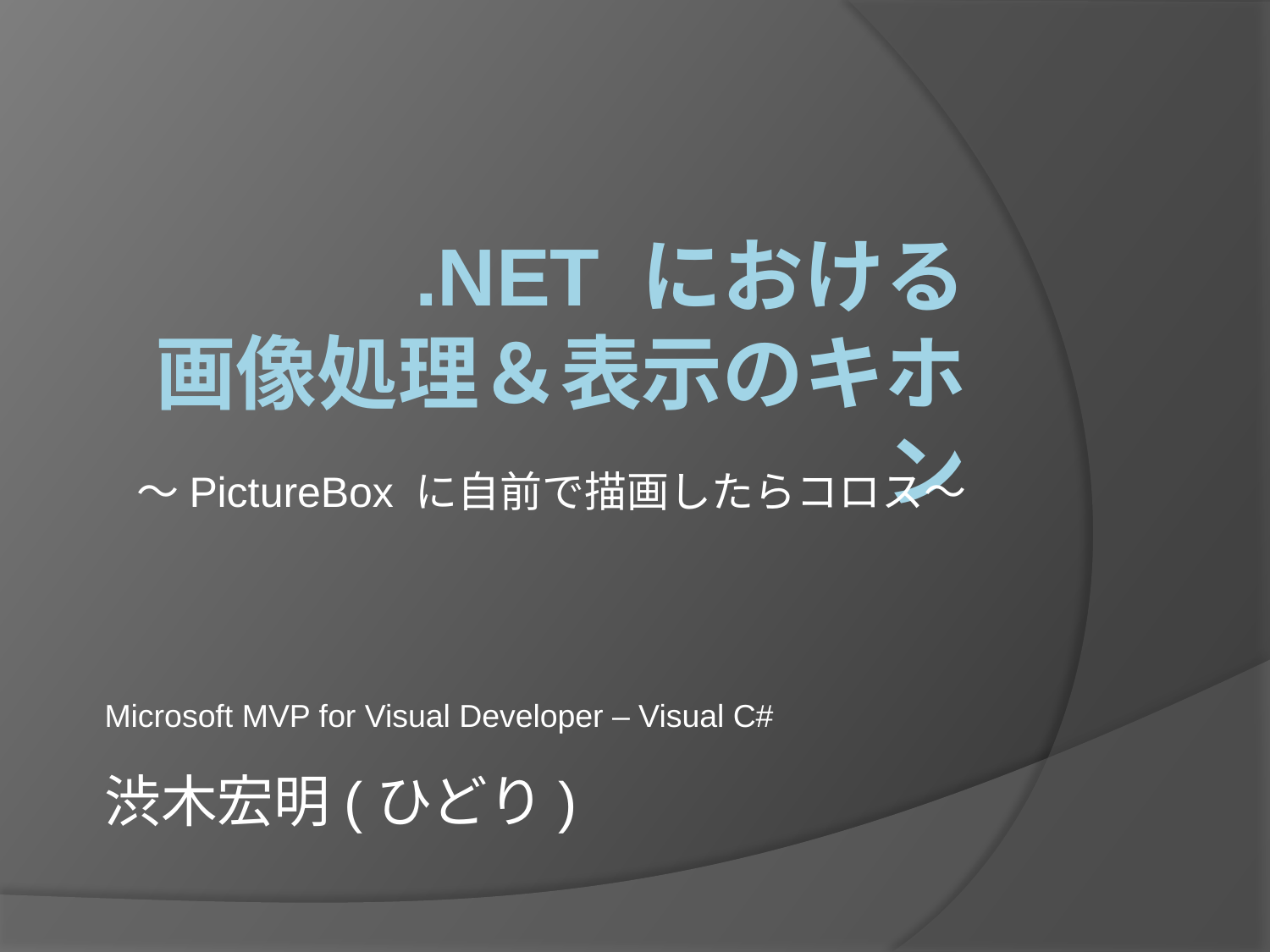

# .NET における 画像処理＆表示のキホン
～PictureBox に自前で描画したらコロス～
Microsoft MVP for Visual Developer – Visual C#
渋木宏明(ひどり)